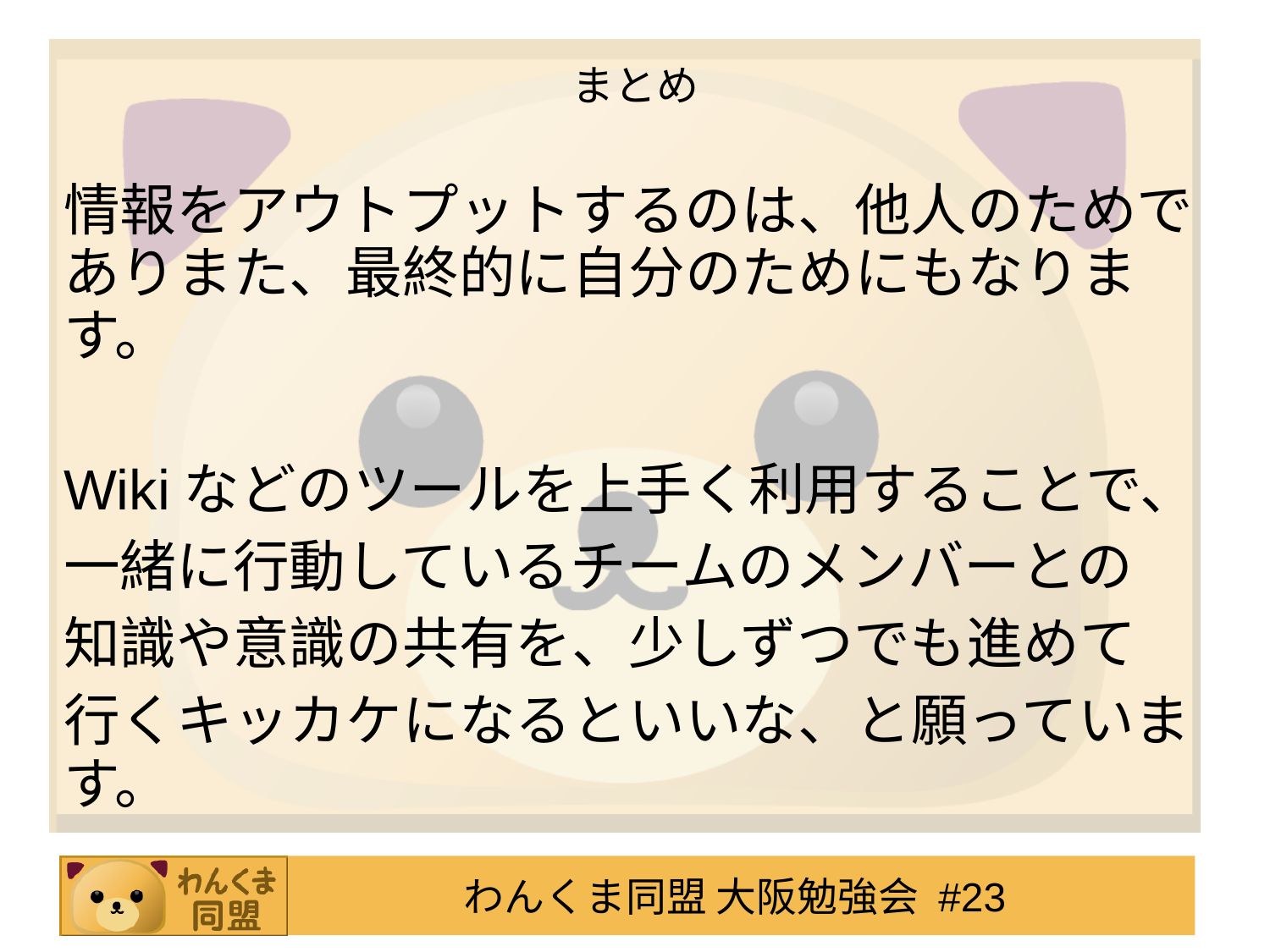

# まとめ
情報をアウトプットするのは、他人のためでありまた、最終的に自分のためにもなります。

Wikiなどのツールを上手く利用することで、
一緒に行動しているチームのメンバーとの
知識や意識の共有を、少しずつでも進めて
行くキッカケになるといいな、と願っています。